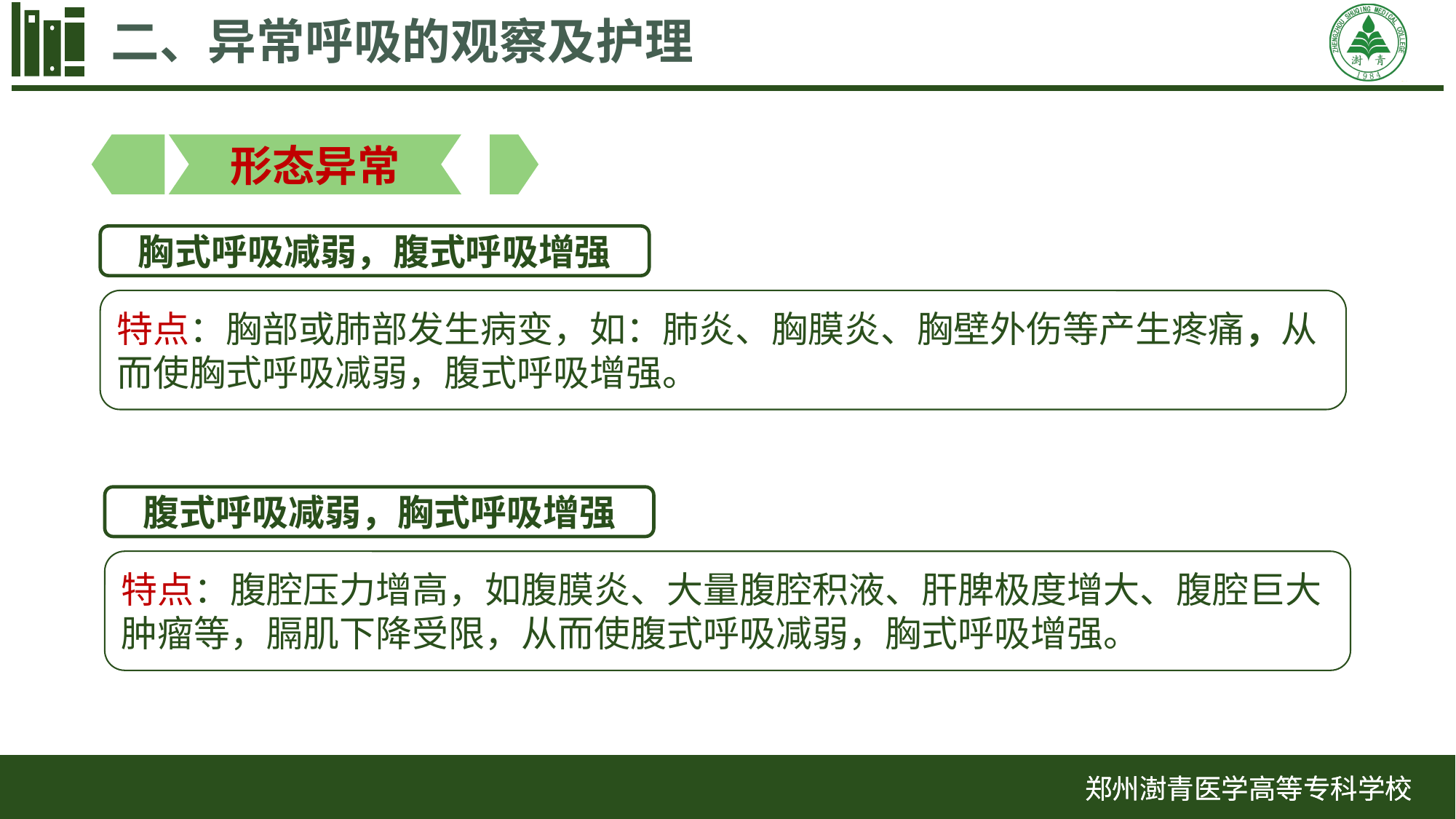

二、异常呼吸的观察及护理
形态异常
胸式呼吸减弱，腹式呼吸增强
特点：胸部或肺部发生病变，如：肺炎、胸膜炎、胸壁外伤等产生疼痛，从而使胸式呼吸减弱，腹式呼吸增强。
腹式呼吸减弱，胸式呼吸增强
特点：腹腔压力增高，如腹膜炎、大量腹腔积液、肝脾极度增大、腹腔巨大肿瘤等，膈肌下降受限，从而使腹式呼吸减弱，胸式呼吸增强。